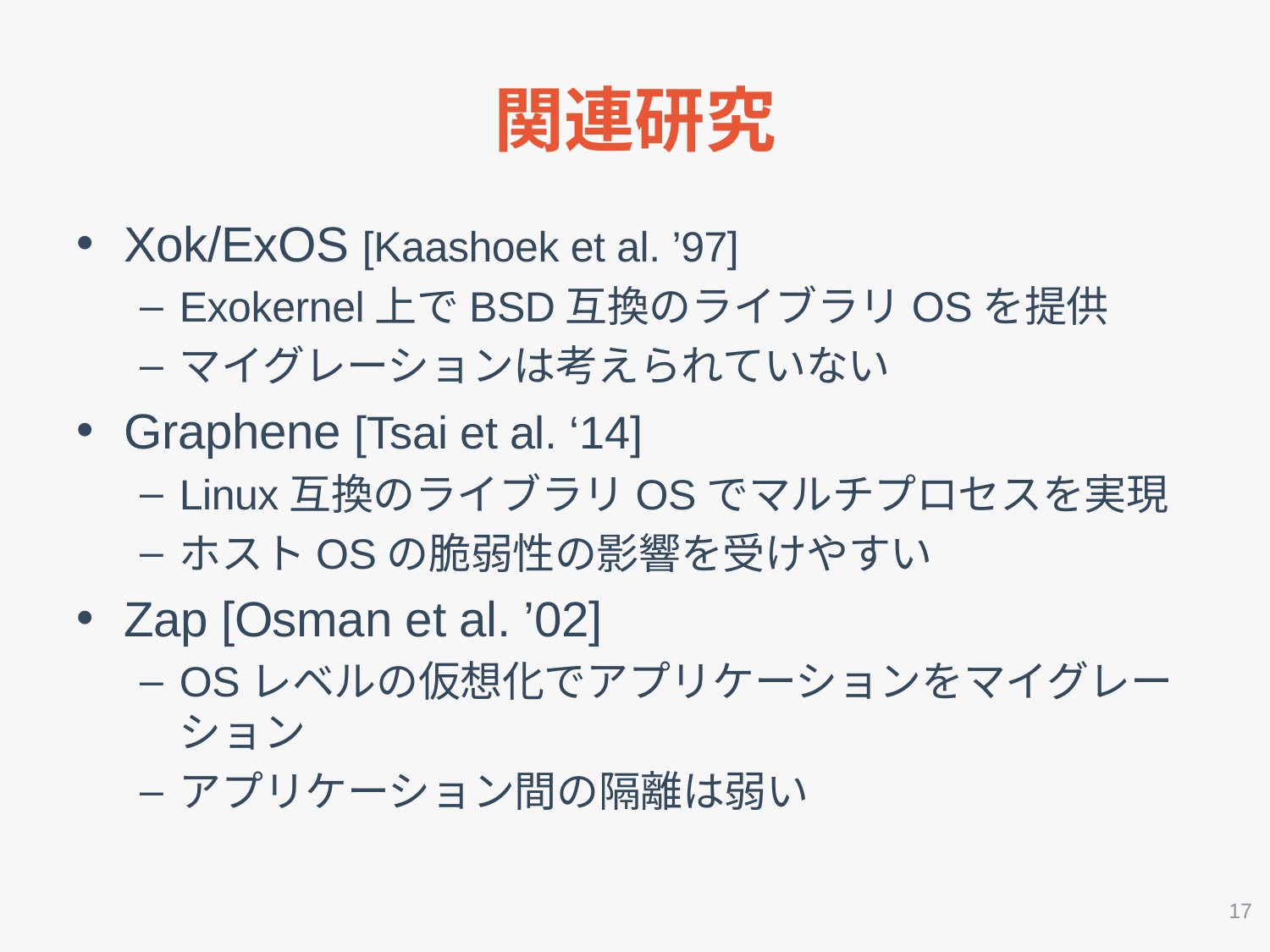

# 関連研究
Xok/ExOS [Kaashoek et al. ’97]
Exokernel上でBSD互換のライブラリOSを提供
マイグレーションは考えられていない
Graphene [Tsai et al. ‘14]
Linux互換のライブラリOSでマルチプロセスを実現
ホストOSの脆弱性の影響を受けやすい
Zap [Osman et al. ’02]
OSレベルの仮想化でアプリケーションをマイグレーション
アプリケーション間の隔離は弱い
17